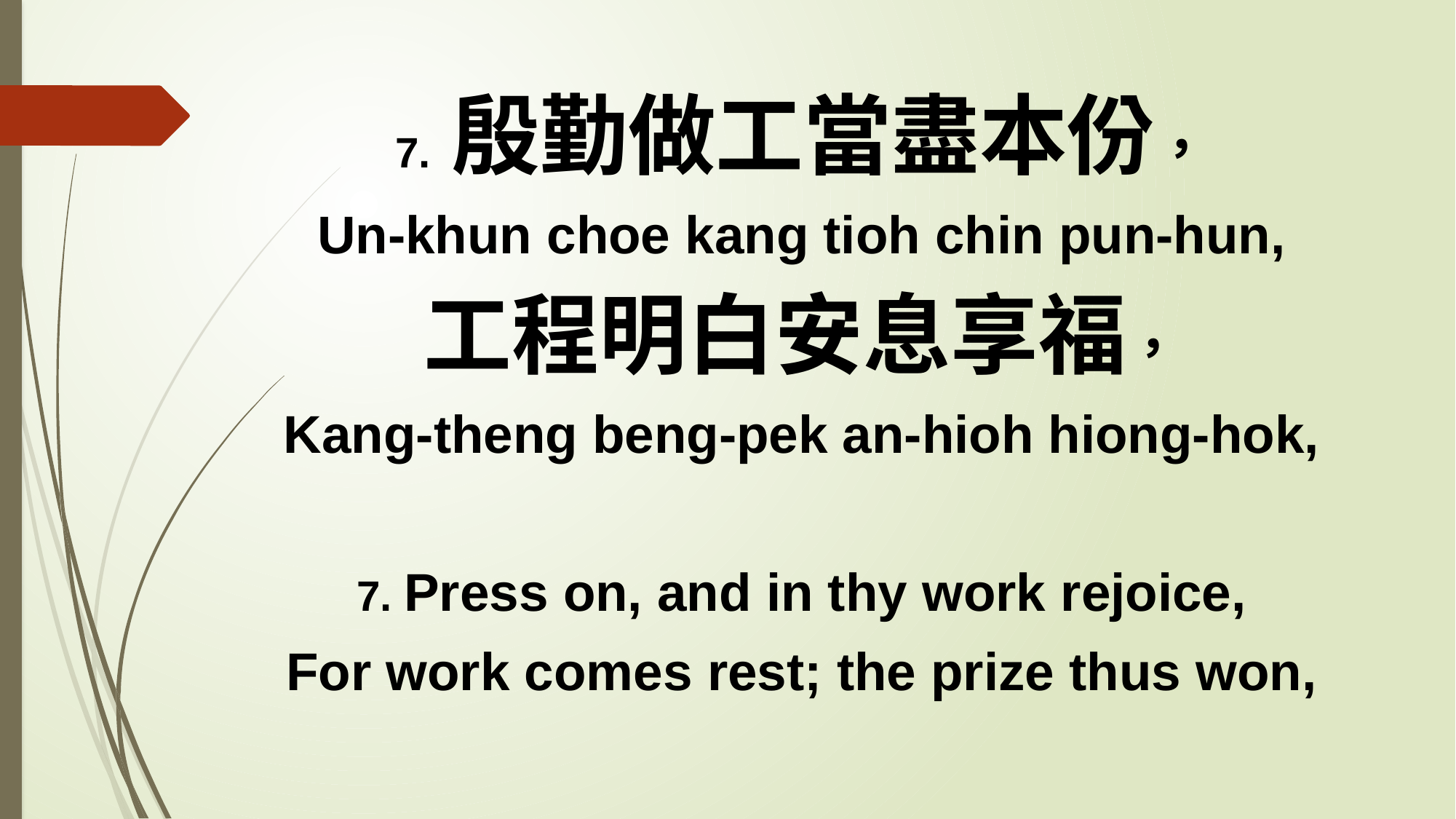

7. 殷勤做工當盡本份，
Un-khun choe kang tioh chin pun-hun,
工程明白安息享福，
Kang-theng beng-pek an-hioh hiong-hok,

7. Press on, and in thy work rejoice,
For work comes rest; the prize thus won,